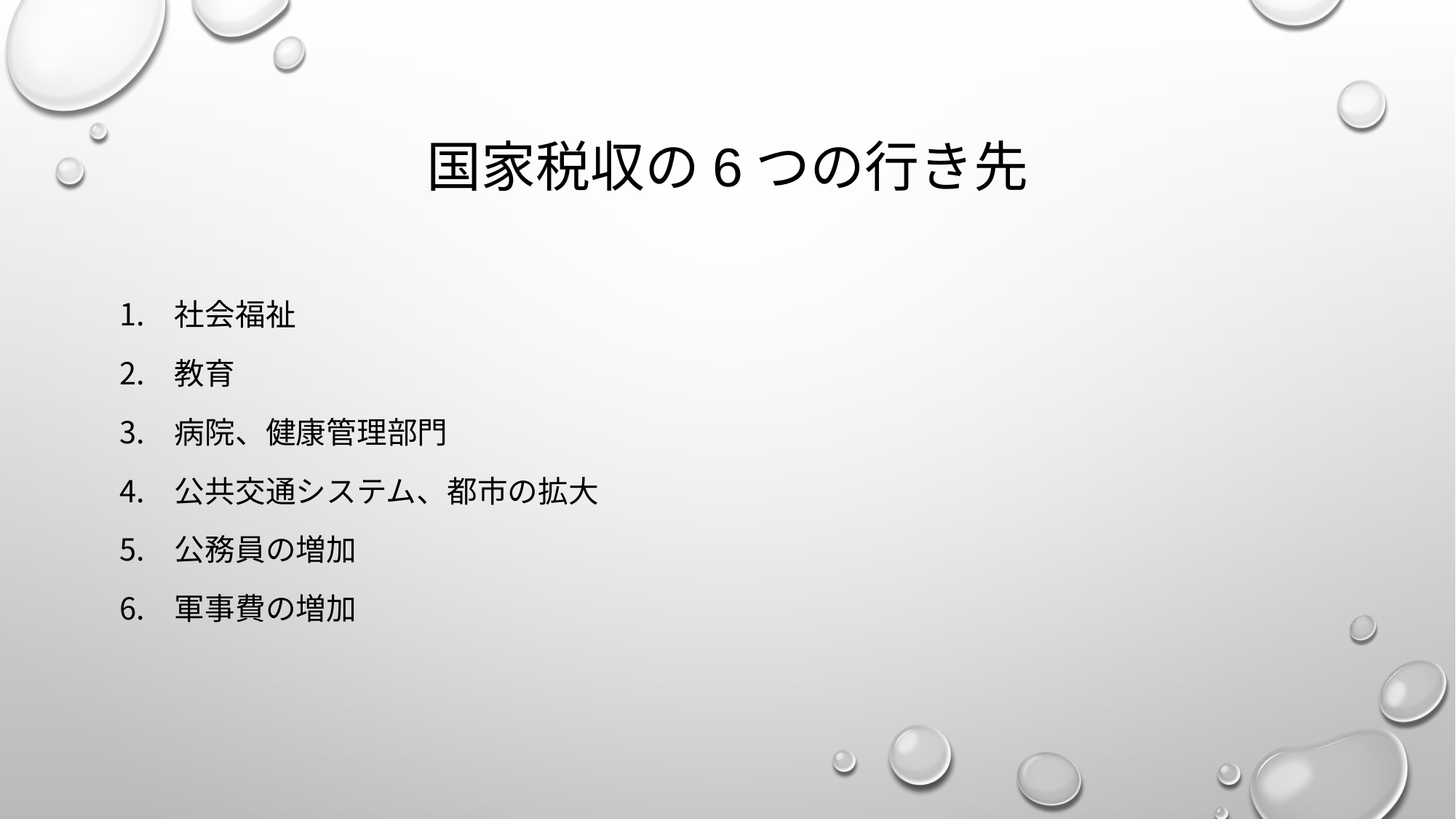

# 国家税収の6つの行き先
社会福祉
教育
病院、健康管理部門
公共交通システム、都市の拡大
公務員の増加
軍事費の増加